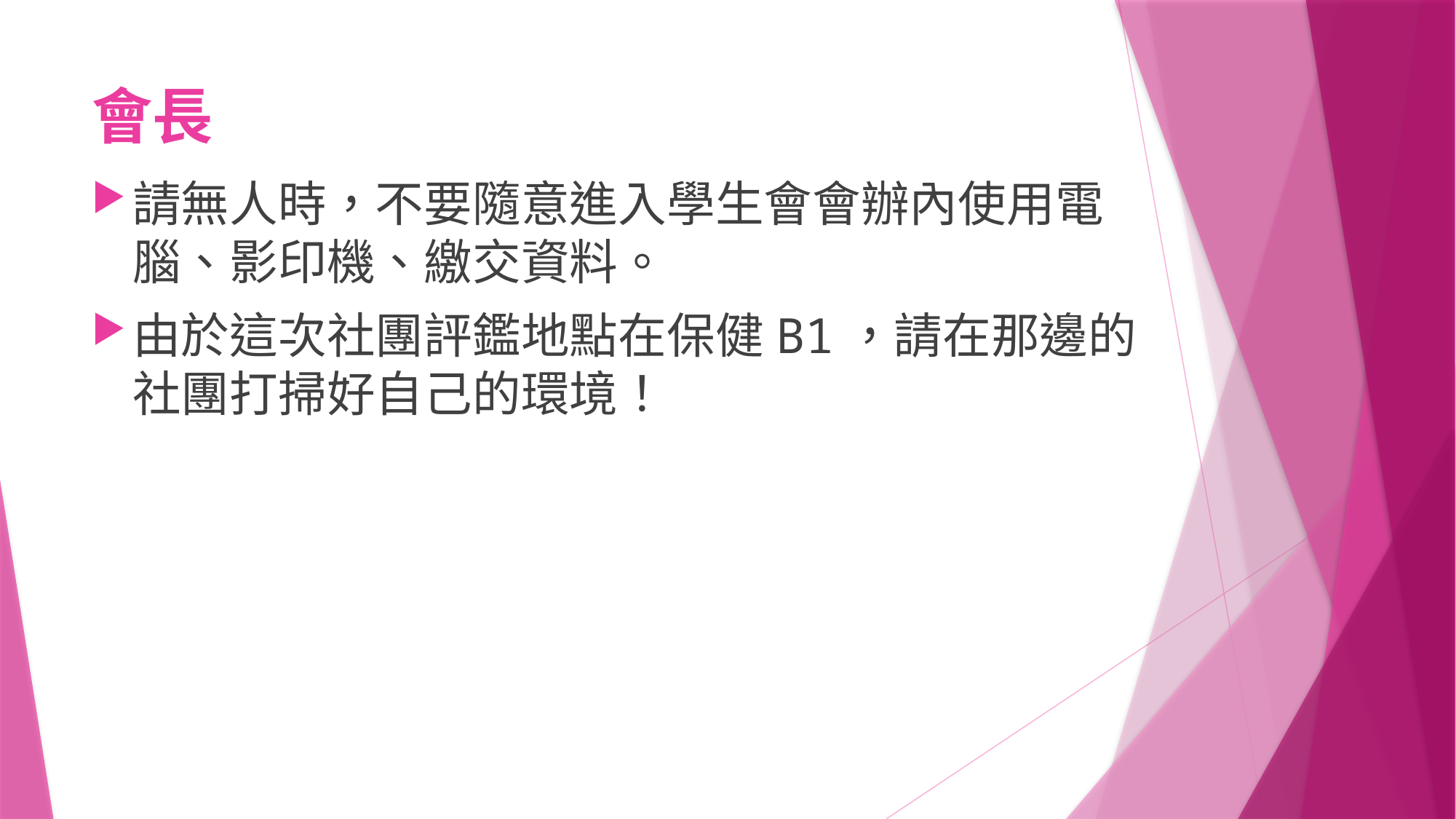

# 會長
請無人時，不要隨意進入學生會會辦內使用電腦、影印機、繳交資料。
由於這次社團評鑑地點在保健B1，請在那邊的社團打掃好自己的環境！